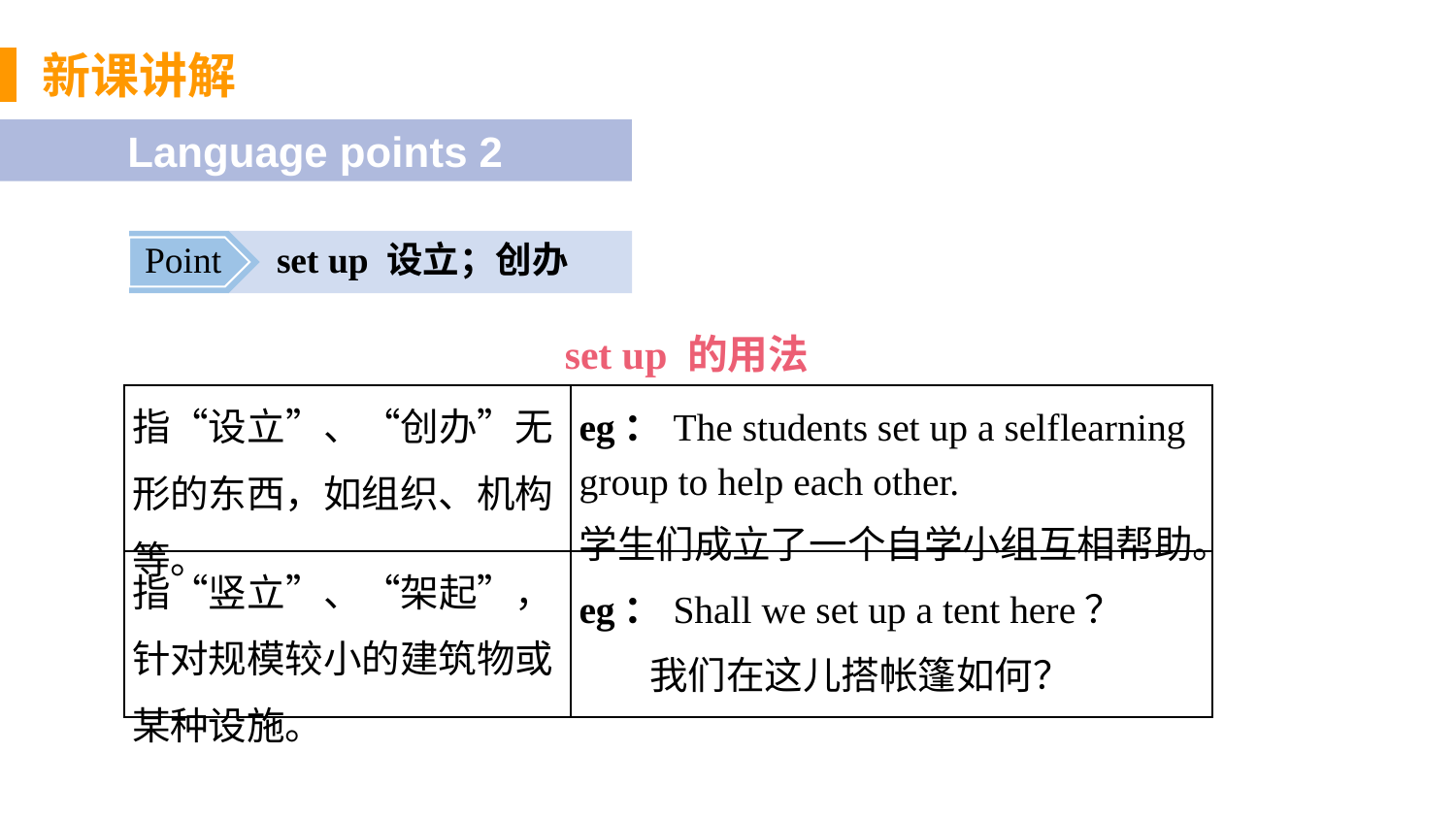

新课讲解

Language points 2

set up 设立；创办

Point

set up 的用法
| 指“设立”、“创办”无形的东西，如组织、机构等。 | eg：The students set up a self­learning group to help each other. 学生们成立了一个自学小组互相帮助。 |
| --- | --- |
| 指“竖立”、“架起”，针对规模较小的建筑物或某种设施。 | eg：Shall we set up a tent here？ 我们在这儿搭帐篷如何？ |